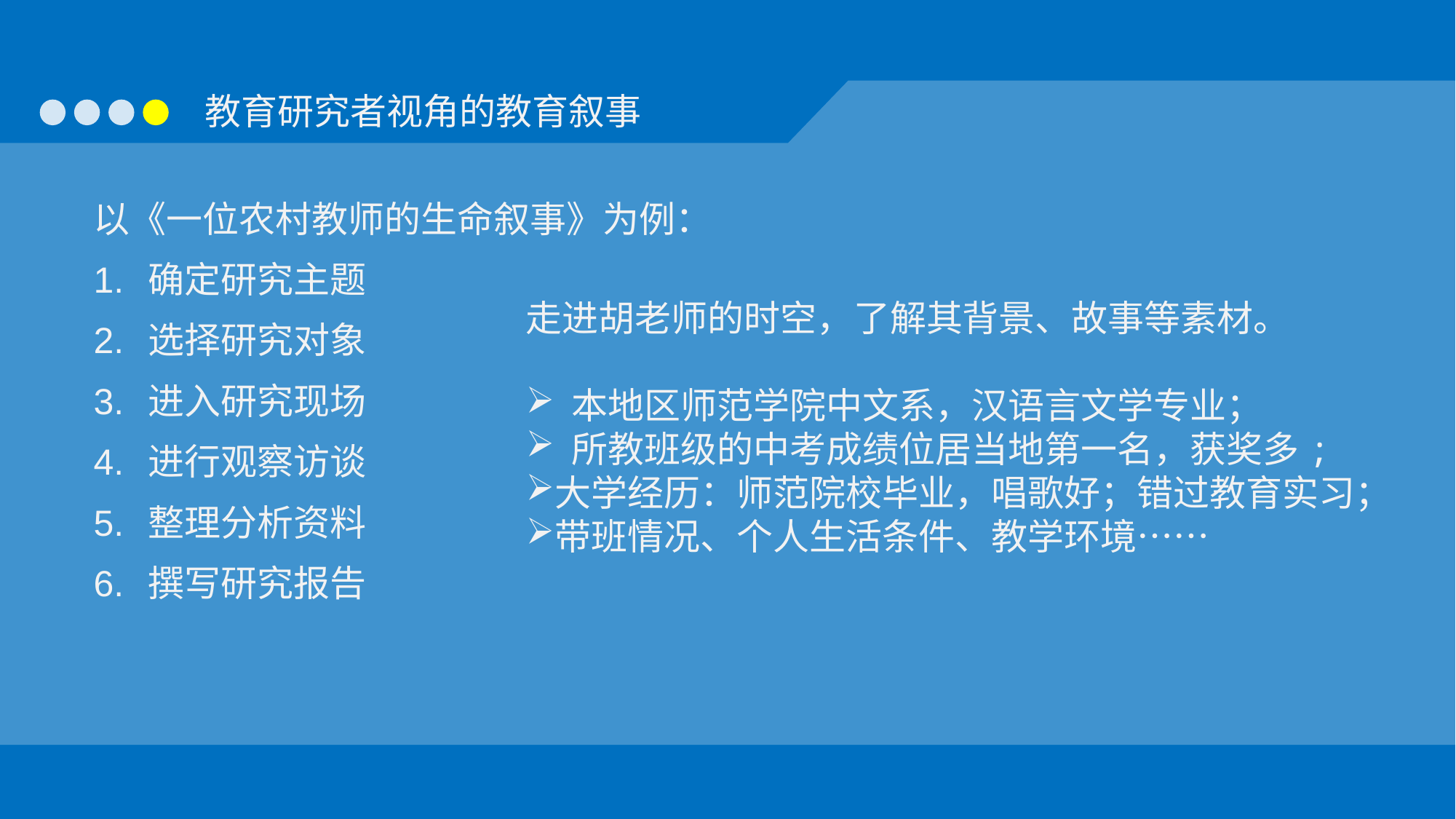

以《一位农村教师的生命叙事》为例：
确定研究主题
选择研究对象
进入研究现场
进行观察访谈
整理分析资料
撰写研究报告
走进胡老师的时空，了解其背景、故事等素材。

 本地区师范学院中文系，汉语言文学专业；
 所教班级的中考成绩位居当地第一名，获奖多;
大学经历：师范院校毕业，唱歌好；错过教育实习；
带班情况、个人生活条件、教学环境……